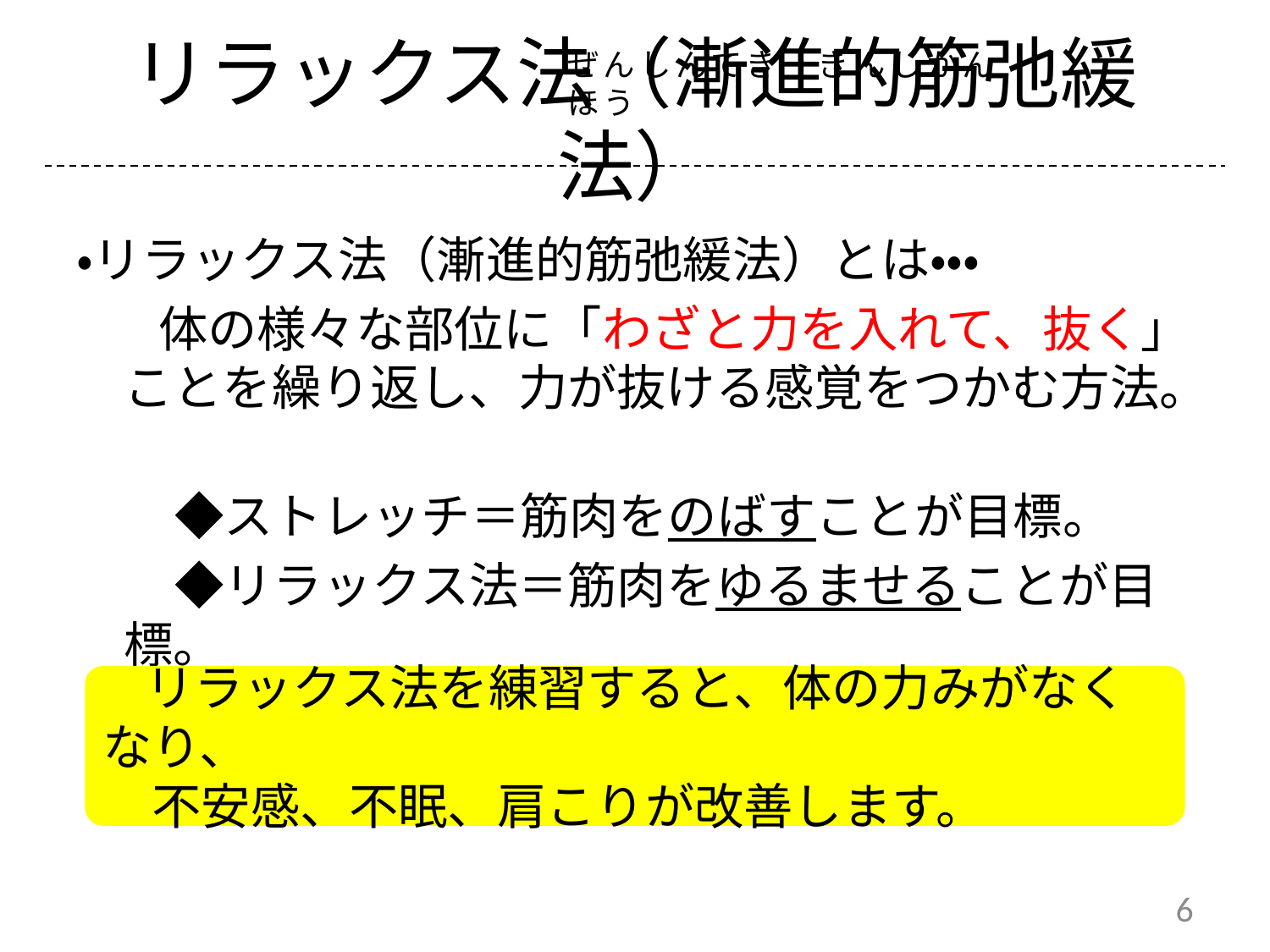

# リラックス法（漸進的筋弛緩法）
ぜんしんてき　きんしかん　   ほう
・リラックス法（漸進的筋弛緩法）とは・・・
　   体の様々な部位に「わざと力を入れて、抜く」
ことを繰り返し、力が抜ける感覚をつかむ方法。

　　◆ストレッチ＝筋肉をのばすことが目標。
　　◆リラックス法＝筋肉をゆるませることが目標。

　リラックス法を練習すると、体の力みがなくなり、
　不安感、不眠、肩こりが改善します。
6